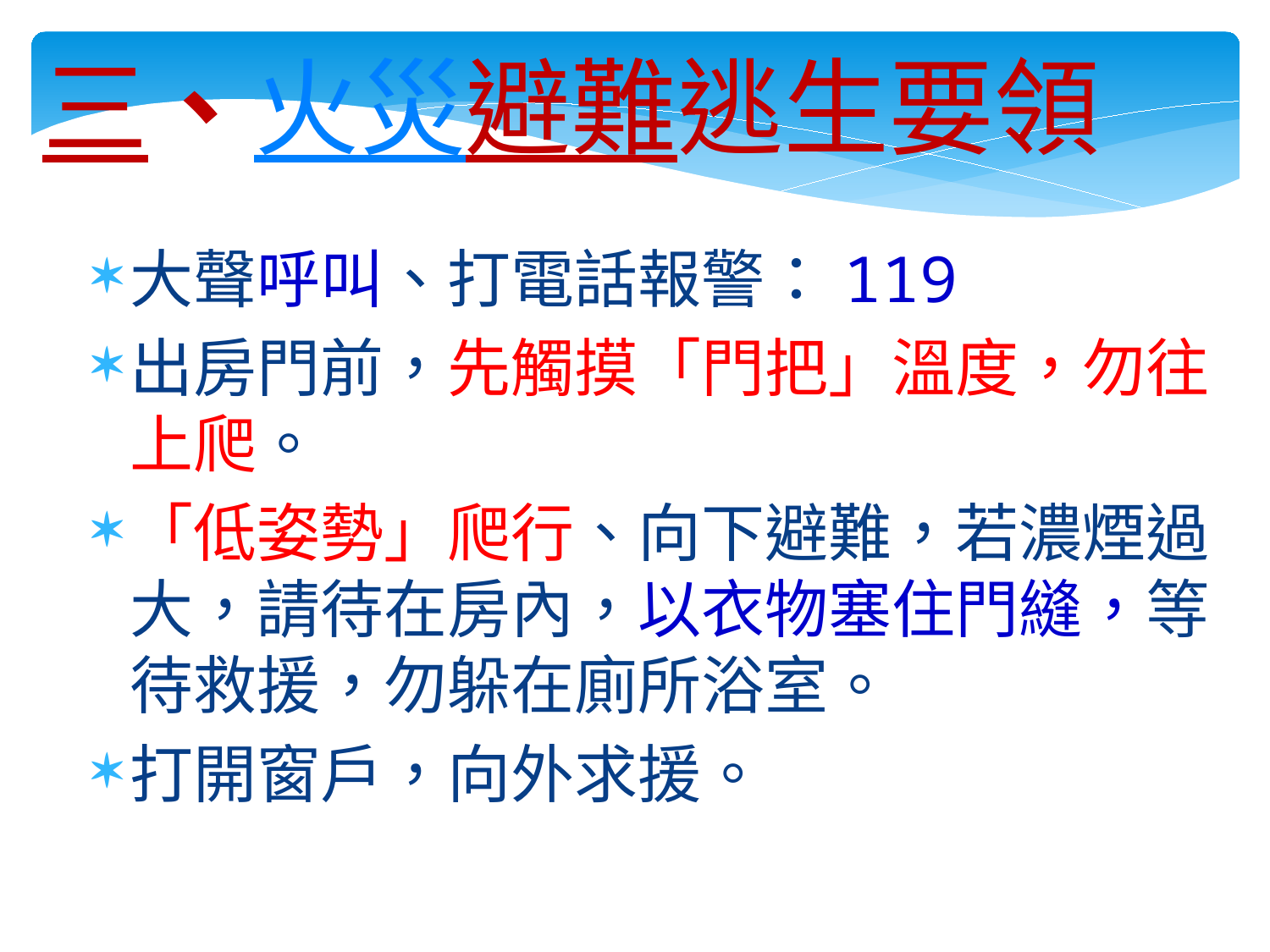

三、火災避難逃生要領
大聲呼叫、打電話報警：119
出房門前，先觸摸「門把」溫度，勿往上爬。
「低姿勢」爬行、向下避難，若濃煙過大，請待在房內，以衣物塞住門縫，等待救援，勿躲在廁所浴室。
打開窗戶，向外求援。